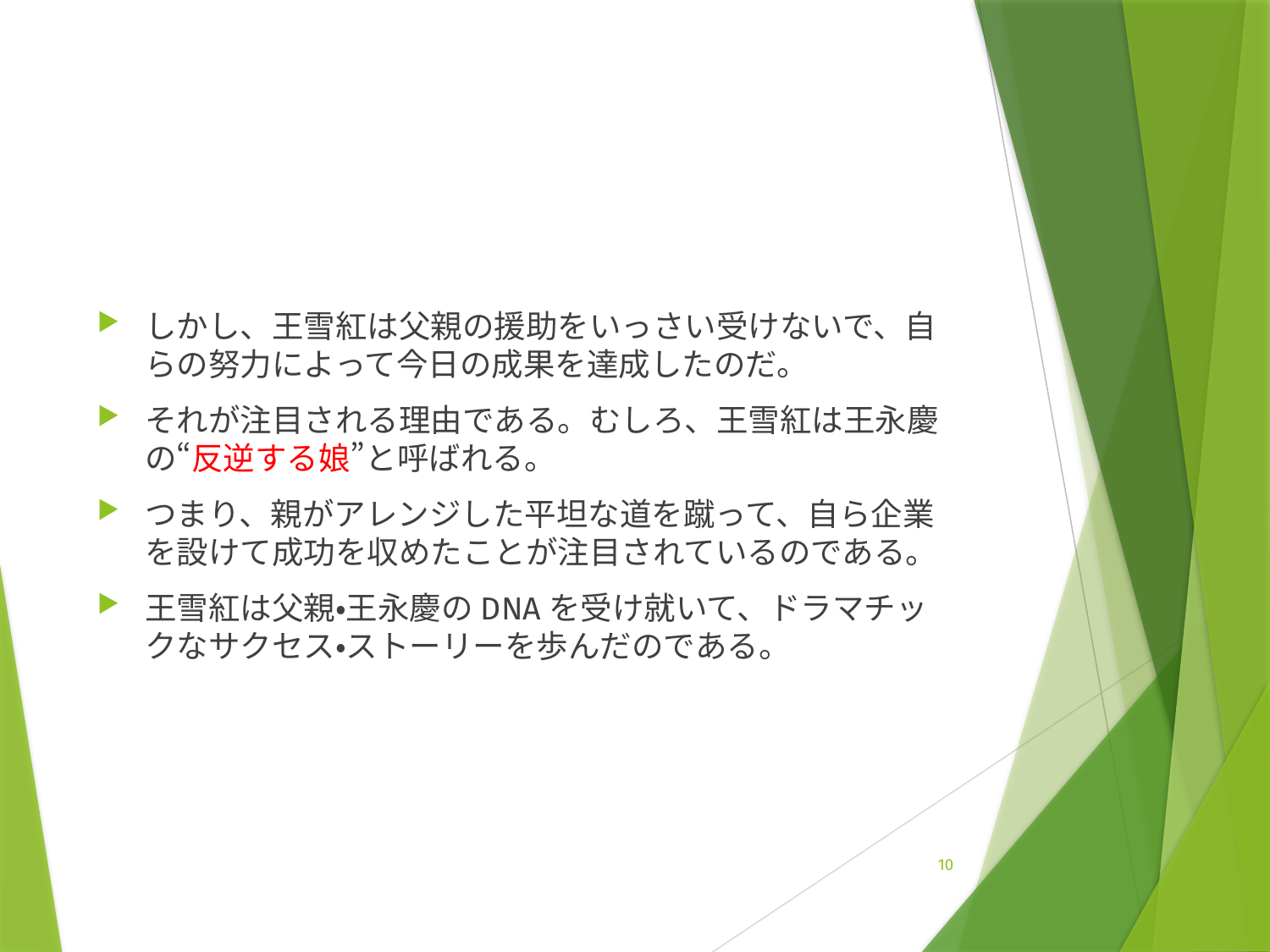

#
しかし、王雪紅は父親の援助をいっさい受けないで、自らの努力によって今日の成果を達成したのだ。
それが注目される理由である。むしろ、王雪紅は王永慶の“反逆する娘”と呼ばれる。
つまり、親がアレンジした平坦な道を蹴って、自ら企業を設けて成功を収めたことが注目されているのである。
王雪紅は父親・王永慶のDNAを受け就いて、ドラマチックなサクセス・ストーリーを歩んだのである。

10